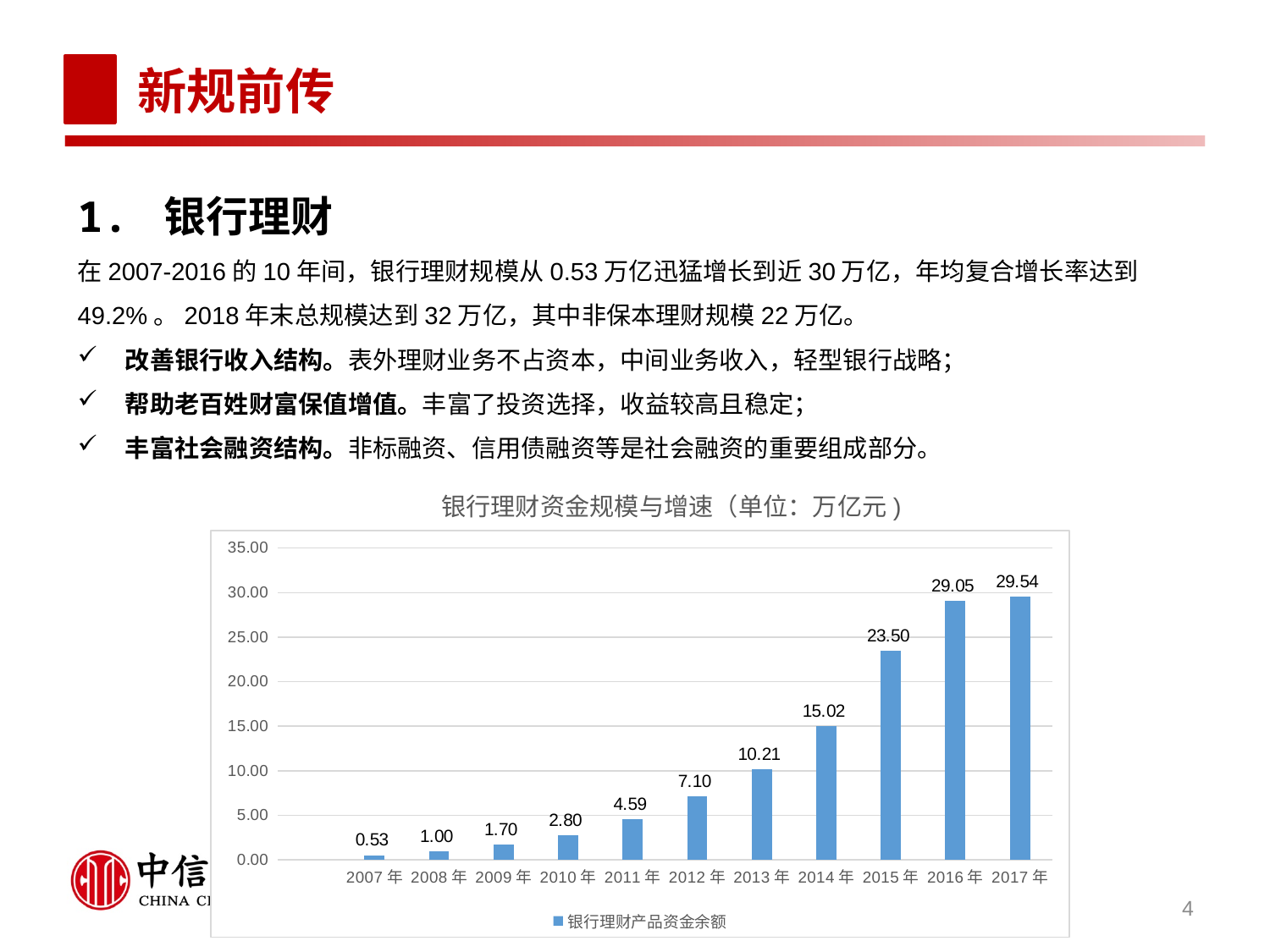

新规前传
1. 银行理财
在2007-2016的10年间，银行理财规模从0.53万亿迅猛增长到近30万亿，年均复合增长率达到49.2%。2018年末总规模达到32万亿，其中非保本理财规模22万亿。
改善银行收入结构。表外理财业务不占资本，中间业务收入，轻型银行战略；
帮助老百姓财富保值增值。丰富了投资选择，收益较高且稳定；
丰富社会融资结构。非标融资、信用债融资等是社会融资的重要组成部分。

银行理财资金规模与增速（单位：万亿元)

### Chart

| Category | 银行理财产品资金余额 |
|---|---|
|  | None |
| 2007年 | 0.53 |
| 2008年 | 1.0 |
| 2009年 | 1.7 |
| 2010年 | 2.8 |
| 2011年 | 4.59 |
| 2012年 | 7.1 |
| 2013年 | 10.21 |
| 2014年 | 15.02 |
| 2015年 | 23.5 |
| 2016年 | 29.05 |
| 2017年 | 29.54 |
4